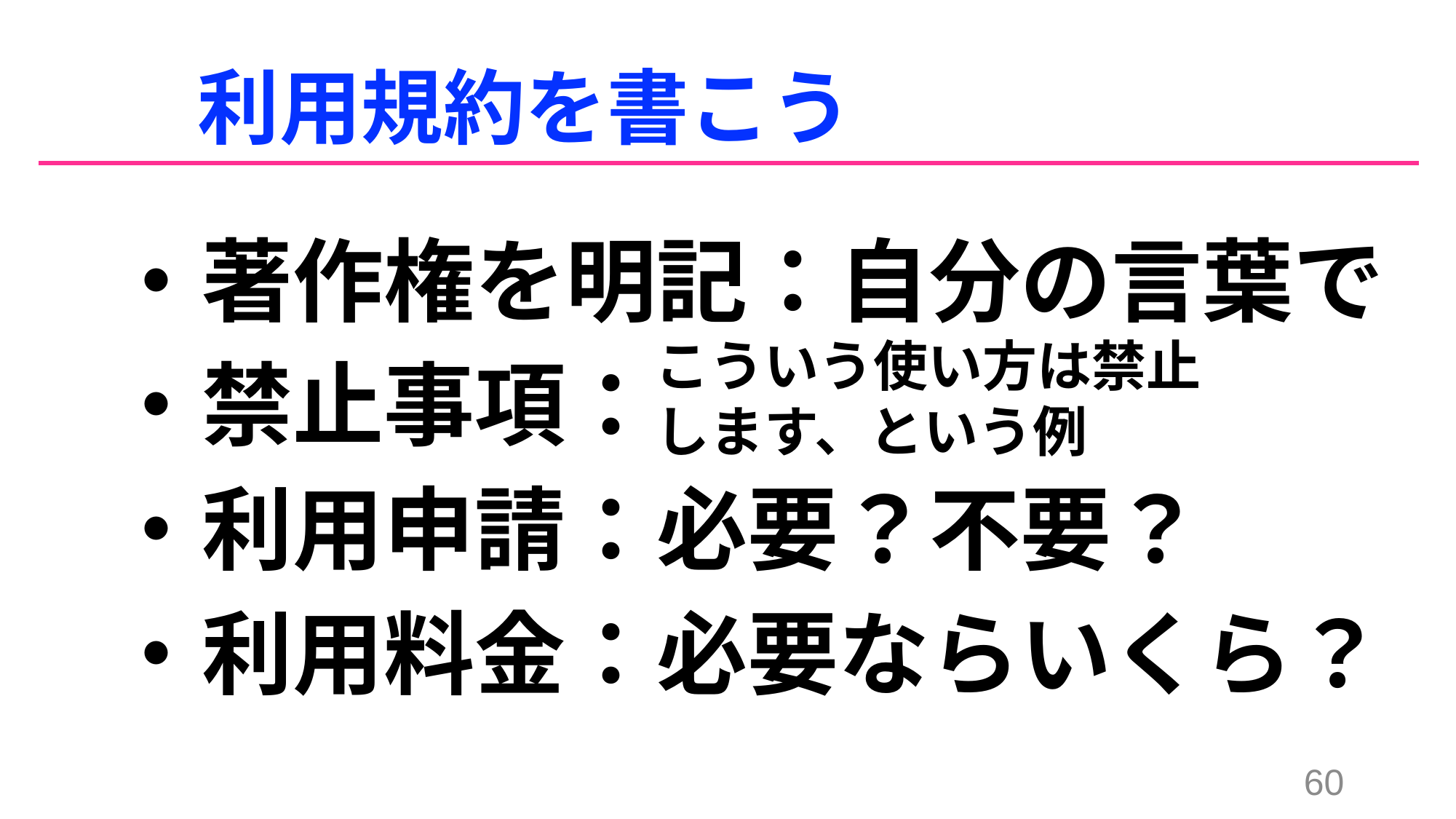

# 利用規約を書こう
・著作権を明記：自分の言葉で
・禁止事項：
・利用申請：必要？不要？
・利用料金：必要ならいくら？
こういう使い方は禁止します、という例
60